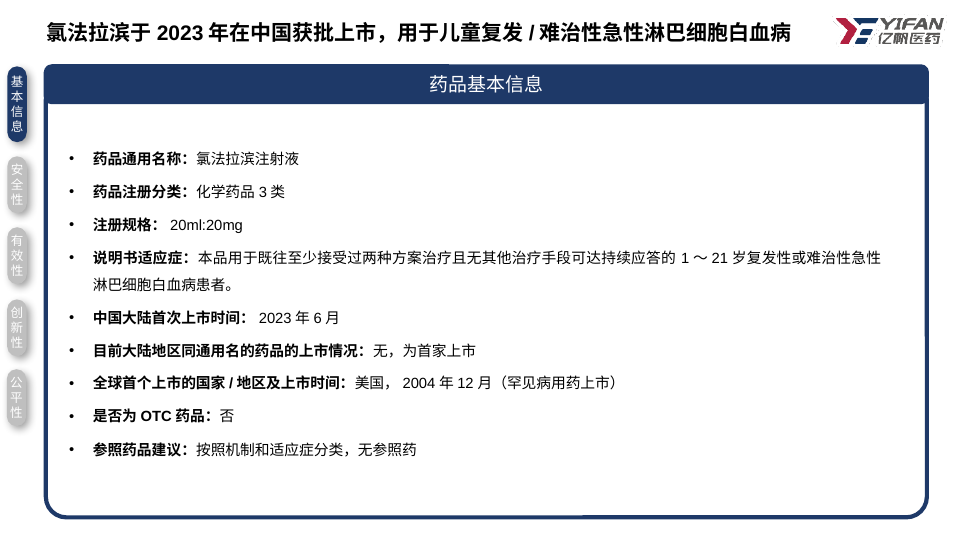

氯法拉滨于2023年在中国获批上市，用于儿童复发/难治性急性淋巴细胞白血病
基本信息
药品基本信息

药品通用名称：氯法拉滨注射液
药品注册分类：化学药品3类
注册规格：20ml:20mg
说明书适应症：本品用于既往至少接受过两种方案治疗且无其他治疗手段可达持续应答的1～21岁复发性或难治性急性淋巴细胞白血病患者。
中国大陆首次上市时间：2023年6月
目前大陆地区同通用名的药品的上市情况：无，为首家上市
全球首个上市的国家/地区及上市时间：美国，2004年12月（罕见病用药上市）
是否为OTC药品：否
参照药品建议：按照机制和适应症分类，无参照药
安全性
有效性
创新性
公平性